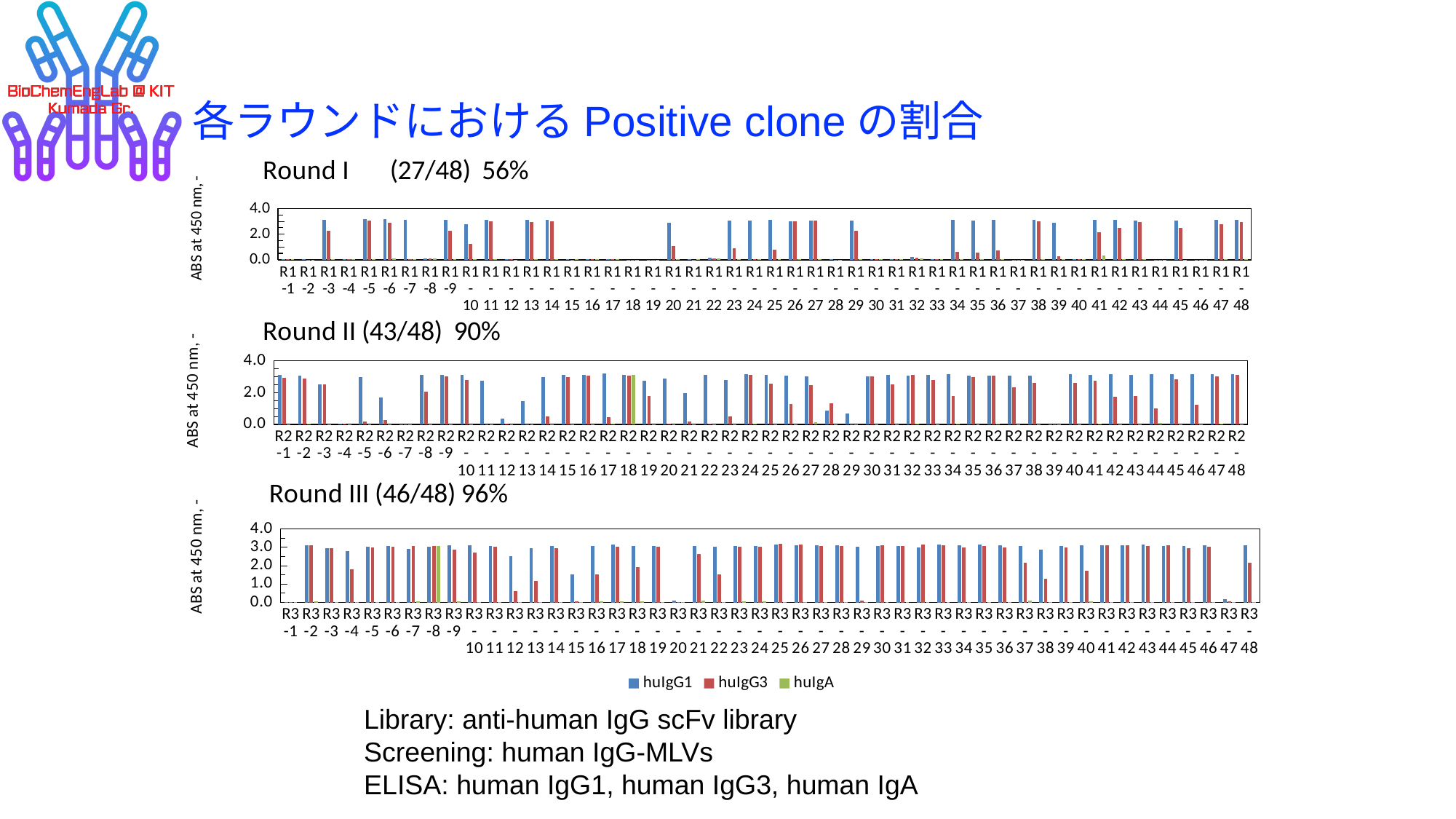

# 各ラウンドにおけるPositive cloneの割合

### Chart: Round I　(27/48)  56%

| Category | vs huIgG1 | vs huIgG3 | vs huIgA |
|---|---|---|---|
| R1-1 | 0.033 | 0.029 | 0.033 |
| R1-2 | 0.02 | 0.015 | 0.016 |
| R1-3 | 3.147 | 2.285 | 0.041 |
| R1-4 | 0.03 | 0.029 | 0.025 |
| R1-5 | 3.191 | 3.087 | 0.023 |
| R1-6 | 3.174 | 2.882 | 0.078 |
| R1-7 | 3.124 | 0.066 | 0.036 |
| R1-8 | 0.101 | 0.12 | 0.12 |
| R1-9 | 3.122 | 2.256 | 0.02 |
| R1-10 | 2.802 | 1.222 | 0.036 |
| R1-11 | 3.11 | 2.98 | 0.048 |
| R1-12 | 0.035 | 0.023 | 0.014 |
| R1-13 | 3.102 | 2.95 | 0.02 |
| R1-14 | 3.116 | 3.001 | 0.022 |
| R1-15 | 0.017 | 0.013 | 0.036 |
| R1-16 | 0.031 | 0.024 | 0.024 |
| R1-17 | 0.022 | 0.02 | 0.023 |
| R1-18 | 0.016 | 0.009 | 0.012 |
| R1-19 | 0.011 | 0.01 | 0.009 |
| R1-20 | 2.894 | 1.057 | 0.019 |
| R1-21 | 0.027 | 0.015 | 0.045 |
| R1-22 | 0.153 | 0.111 | 0.104 |
| R1-23 | 3.039 | 0.875 | 0.017 |
| R1-24 | 3.048 | 0.053 | 0.027 |
| R1-25 | 3.12 | 0.799 | 0.031 |
| R1-26 | 3.035 | 3.0 | 0.02 |
| R1-27 | 3.073 | 3.082 | 0.029 |
| R1-28 | 0.017 | 0.01 | 0.014 |
| R1-29 | 3.053 | 2.28 | 0.053 |
| R1-30 | 0.019 | 0.017 | 0.029 |
| R1-31 | 0.036 | 0.03 | 0.034 |
| R1-32 | 0.19 | 0.135 | 0.115 |
| R1-33 | 0.017 | 0.018 | 0.017 |
| R1-34 | 3.138 | 0.629 | 0.025 |
| R1-35 | 3.066 | 0.54 | 0.017 |
| R1-36 | 3.103 | 0.711 | 0.031 |
| R1-37 | 0.008 | 0.008 | 0.012 |
| R1-38 | 3.093 | 2.998 | 0.021 |
| R1-39 | 2.917 | 0.26 | 0.017 |
| R1-40 | 0.033 | 0.033 | 0.032 |
| R1-41 | 3.145 | 2.125 | 0.329 |
| R1-42 | 3.105 | 2.515 | 0.017 |
| R1-43 | 3.091 | 2.953 | 0.02 |
| R1-44 | 0.009 | 0.006 | 0.012 |
| R1-45 | 3.072 | 2.514 | 0.013 |
| R1-46 | 0.008 | 0.007 | 0.013 |
| R1-47 | 3.116 | 2.805 | 0.019 |
| R1-48 | 3.137 | 2.96 | 0.029 |

### Chart: Round II (43/48)  90%

| Category | vs huIgG1 | vs huIgG3 | vs huIgA |
|---|---|---|---|
| R2-1 | 3.106 | 2.948 | 0.025 |
| R2-2 | 3.065 | 2.903 | 0.037 |
| R2-3 | 2.515 | 2.517 | 0.01 |
| R2-4 | 0.049 | 0.063 | 0.016 |
| R2-5 | 2.964 | 0.192 | 0.013 |
| R2-6 | 1.675 | 0.271 | 0.012 |
| R2-7 | 0.009 | 0.009 | 0.014 |
| R2-8 | 3.114 | 2.055 | 0.019 |
| R2-9 | 3.133 | 3.021 | 0.02 |
| R2-10 | 3.101 | 2.804 | 0.021 |
| R2-11 | 2.743 | 0.021 | 0.018 |
| R2-12 | 0.359 | 0.03 | 0.015 |
| R2-13 | 1.475 | 0.013 | 0.017 |
| R2-14 | 2.997 | 0.507 | 0.022 |
| R2-15 | 3.104 | 2.974 | 0.02 |
| R2-16 | 3.115 | 3.047 | 0.026 |
| R2-17 | 3.185 | 0.459 | 0.035 |
| R2-18 | 3.114 | 3.075 | 3.108 |
| R2-19 | 2.735 | 1.801 | 0.021 |
| R2-20 | 2.891 | 0.068 | 0.019 |
| R2-21 | 1.987 | 0.204 | 0.016 |
| R2-22 | 3.116 | 0.04 | 0.025 |
| R2-23 | 2.815 | 0.518 | 0.022 |
| R2-24 | 3.16 | 3.108 | 0.038 |
| R2-25 | 3.111 | 2.561 | 0.027 |
| R2-26 | 3.063 | 1.273 | 0.018 |
| R2-27 | 3.022 | 2.476 | 0.157 |
| R2-28 | 0.861 | 1.353 | 0.021 |
| R2-29 | 0.69 | 0.017 | 0.018 |
| R2-30 | 3.018 | 3.04 | 0.021 |
| R2-31 | 3.104 | 2.536 | 0.022 |
| R2-32 | 3.085 | 3.118 | 0.047 |
| R2-33 | 3.131 | 2.81 | 0.024 |
| R2-34 | 3.16 | 1.809 | 0.036 |
| R2-35 | 3.081 | 2.971 | 0.02 |
| R2-36 | 3.086 | 3.069 | 0.031 |
| R2-37 | 3.082 | 2.349 | 0.017 |
| R2-38 | 3.067 | 2.632 | 0.018 |
| R2-39 | 0.017 | 0.011 | 0.015 |
| R2-40 | 3.154 | 2.619 | 0.02 |
| R2-41 | 3.132 | 2.746 | 0.03 |
| R2-42 | 3.168 | 1.72 | 0.021 |
| R2-43 | 3.119 | 1.794 | 0.02 |
| R2-44 | 3.184 | 1.025 | 0.083 |
| R2-45 | 3.143 | 2.832 | 0.018 |
| R2-46 | 3.159 | 1.246 | 0.018 |
| R2-47 | 3.144 | 3.04 | 0.042 |
| R2-48 | 3.143 | 3.132 | 0.026 |

### Chart: Round III (46/48) 96%

| Category | huIgG1 | huIgG3 | huIgA |
|---|---|---|---|
| R3-1 | 0.037 | 0.018 | 0.024 |
| R3-2 | 3.109 | 3.114 | 0.059 |
| R3-3 | 2.951 | 2.956 | 0.034 |
| R3-4 | 2.786 | 1.797 | 0.026 |
| R3-5 | 3.034 | 3.012 | 0.028 |
| R3-6 | 3.061 | 3.043 | 0.038 |
| R3-7 | 2.918 | 3.064 | 0.055 |
| R3-8 | 3.028 | 3.06 | 3.063 |
| R3-9 | 3.096 | 2.88 | 0.042 |
| R3-10 | 3.105 | 2.716 | 0.031 |
| R3-11 | 3.069 | 3.04 | 0.028 |
| R3-12 | 2.521 | 0.63 | 0.02 |
| R3-13 | 2.964 | 1.188 | 0.02 |
| R3-14 | 3.088 | 2.964 | 0.028 |
| R3-15 | 1.533 | 0.048 | 0.028 |
| R3-16 | 3.081 | 1.546 | 0.061 |
| R3-17 | 3.158 | 3.034 | 0.065 |
| R3-18 | 3.068 | 1.93 | 0.04 |
| R3-19 | 3.091 | 3.034 | 0.023 |
| R3-20 | 0.112 | 0.031 | 0.018 |
| R3-21 | 3.076 | 2.627 | 0.097 |
| R3-22 | 3.026 | 1.534 | 0.024 |
| R3-23 | 3.055 | 3.022 | 0.044 |
| R3-24 | 3.078 | 3.022 | 0.068 |
| R3-25 | 3.146 | 3.175 | 0.032 |
| R3-26 | 3.1 | 3.144 | 0.037 |
| R3-27 | 3.109 | 3.089 | 0.022 |
| R3-28 | 3.129 | 3.072 | 0.022 |
| R3-29 | 3.051 | 0.117 | 0.026 |
| R3-30 | 3.094 | 3.107 | 0.03 |
| R3-31 | 3.066 | 3.078 | 0.037 |
| R3-32 | 2.988 | 3.15 | 0.038 |
| R3-33 | 3.137 | 3.127 | 0.026 |
| R3-34 | 3.119 | 2.987 | 0.02 |
| R3-35 | 3.14 | 3.085 | 0.028 |
| R3-36 | 3.111 | 2.992 | 0.018 |
| R3-37 | 3.082 | 2.181 | 0.094 |
| R3-38 | 2.882 | 1.276 | 0.018 |
| R3-39 | 3.075 | 2.976 | 0.019 |
| R3-40 | 3.108 | 1.745 | 0.04 |
| R3-41 | 3.097 | 3.128 | 0.027 |
| R3-42 | 3.13 | 3.102 | 0.02 |
| R3-43 | 3.139 | 3.07 | 0.019 |
| R3-44 | 3.062 | 3.121 | 0.022 |
| R3-45 | 3.092 | 2.94 | 0.016 |
| R3-46 | 3.122 | 3.039 | 0.017 |
| R3-47 | 0.175 | 0.063 | 0.025 |
| R3-48 | 3.118 | 2.182 | 0.02 |
Library: anti-human IgG scFv library
Screening: human IgG-MLVs
ELISA: human IgG1, human IgG3, human IgA